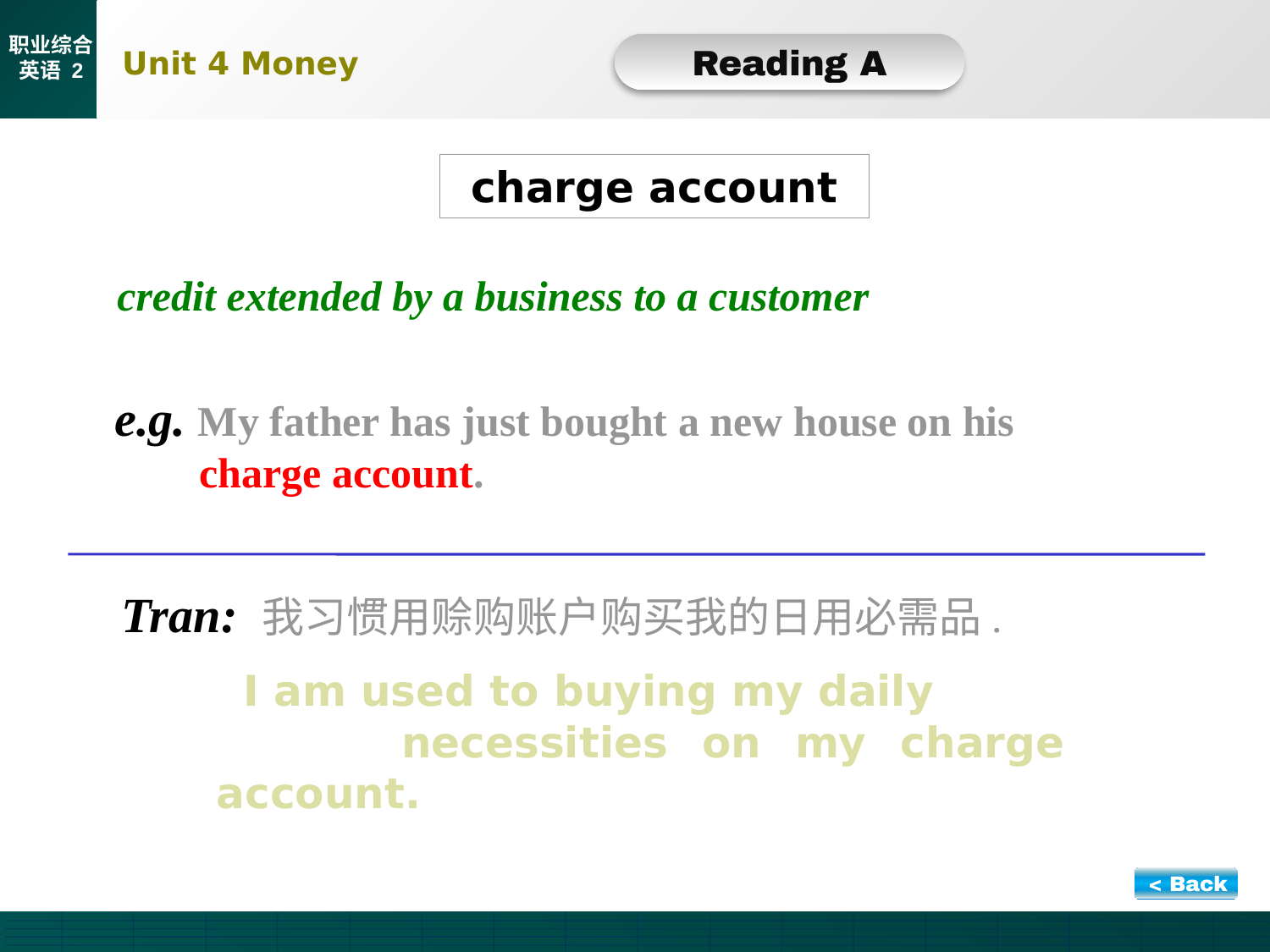

Reading A
charge account
credit extended by a business to a customer
e.g. My father has just bought a new house on his
        charge account.

Tran: 我习惯用赊购账户购买我的日用必需品.

          I am used to buying my daily
        necessities on my charge account.
< Back